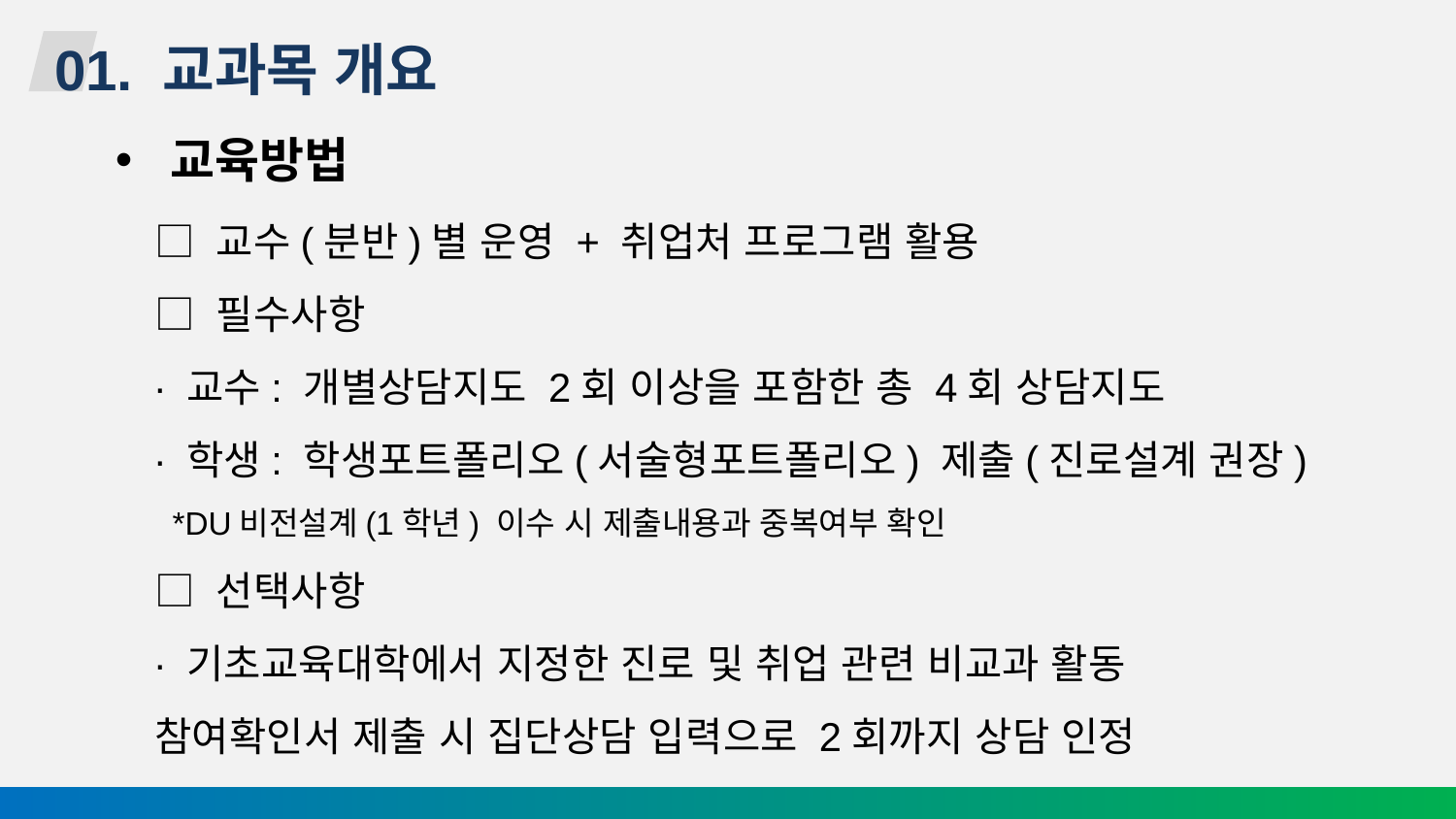

01. 교과목 개요

교육방법
□ 교수(분반)별 운영 + 취업처 프로그램 활용
□ 필수사항
∙ 교수: 개별상담지도 2회 이상을 포함한 총 4회 상담지도
∙ 학생: 학생포트폴리오(서술형포트폴리오) 제출(진로설계 권장)
  *DU비전설계(1학년) 이수 시 제출내용과 중복여부 확인
□ 선택사항
∙ 기초교육대학에서 지정한 진로 및 취업 관련 비교과 활동 참여확인서 제출 시 집단상담 입력으로 2회까지 상담 인정